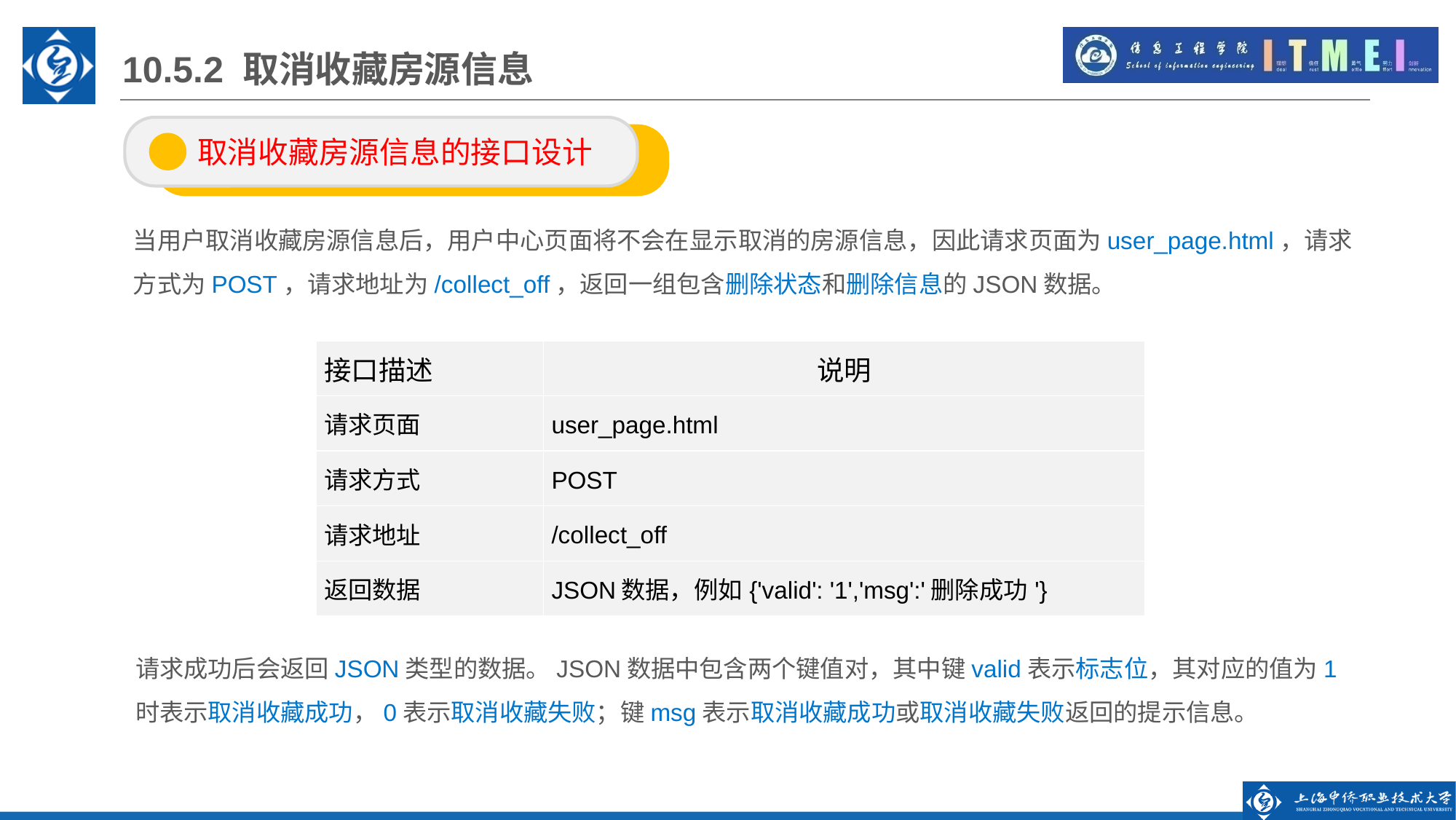

10.5.2 取消收藏房源信息
   取消收藏房源信息的接口设计

当用户取消收藏房源信息后，用户中心页面将不会在显示取消的房源信息，因此请求页面为user_page.html，请求方式为POST，请求地址为/collect_off，返回一组包含删除状态和删除信息的JSON数据。
| 接口描述 | 说明 |
| --- | --- |
| 请求页面 | user\_page.html |
| 请求方式 | POST |
| 请求地址 | /collect\_off |
| 返回数据 | JSON数据，例如{'valid': '1','msg':'删除成功'} |
请求成功后会返回JSON类型的数据。JSON数据中包含两个键值对，其中键valid表示标志位，其对应的值为1时表示取消收藏成功，0表示取消收藏失败；键msg表示取消收藏成功或取消收藏失败返回的提示信息。